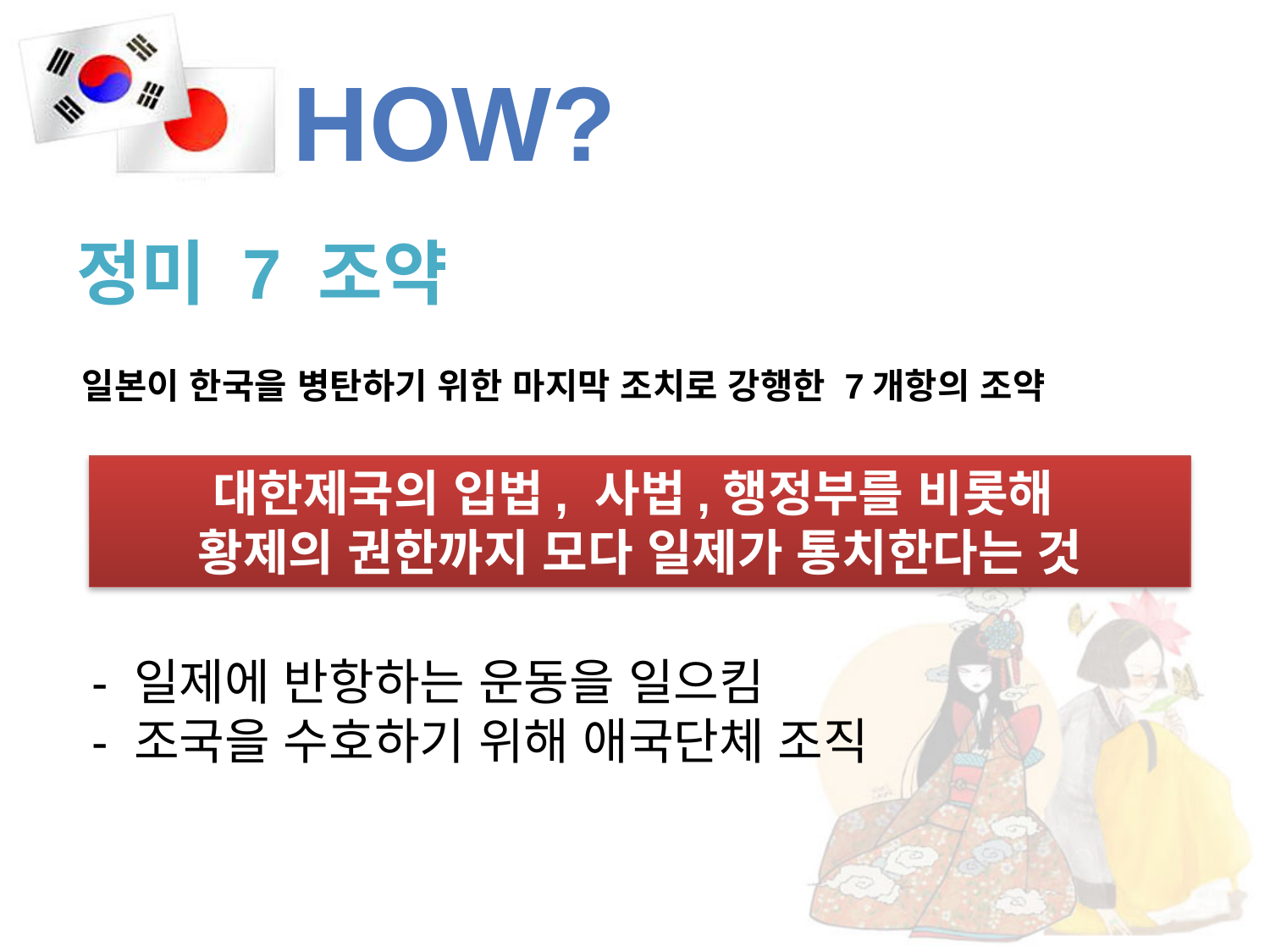

# how?
정미 7 조약
정미 7조약
일본이 한국을 병탄하기 위한 마지막 조치로 강행한 7개항의 조약
대한제국의 입법, 사법,행정부를 비롯해
황제의 권한까지 모다 일제가 통치한다는 것
- 일제에 반항하는 운동을 일으킴
- 조국을 수호하기 위해 애국단체 조직